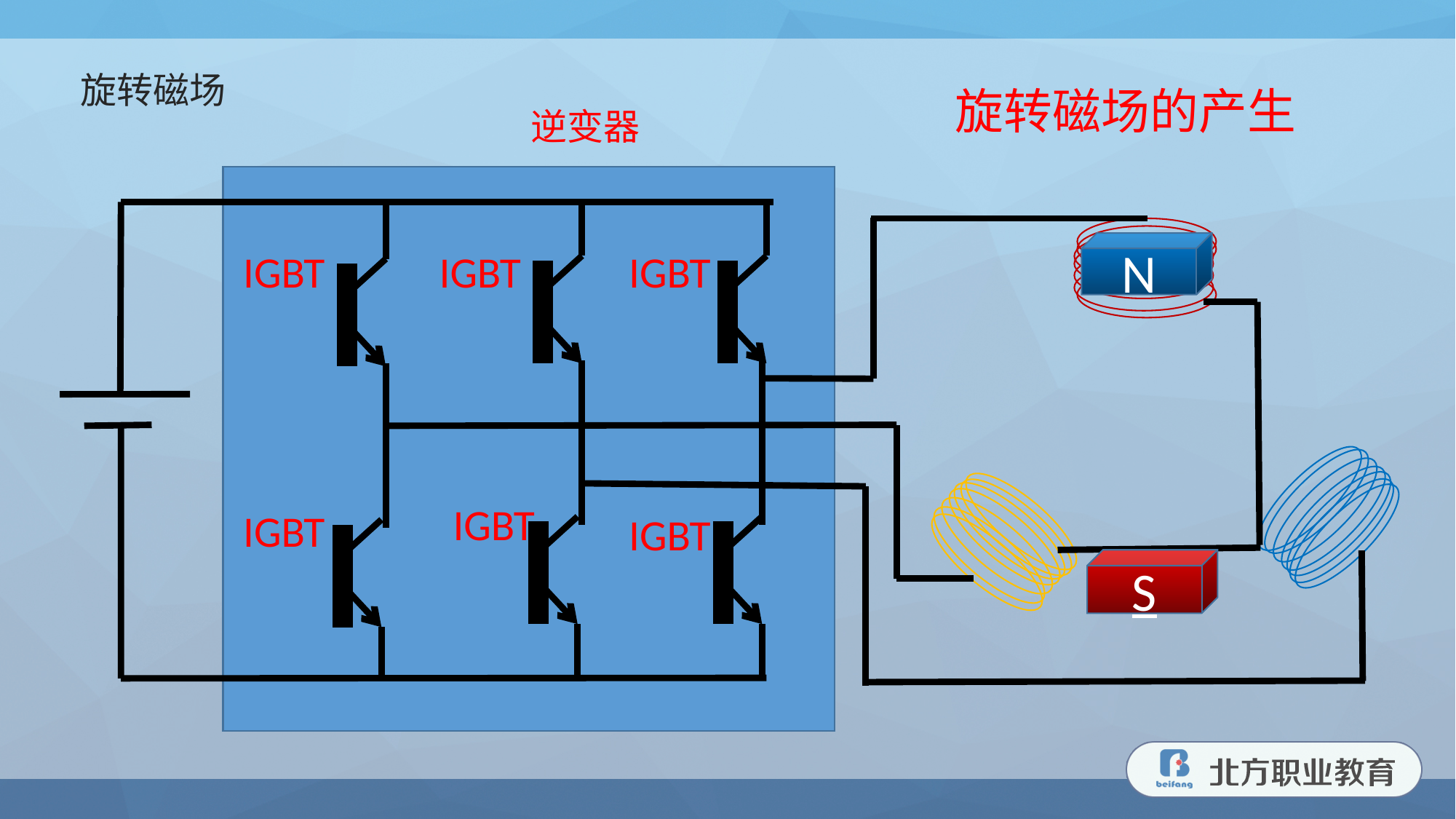

旋转磁场
旋转磁场的产生
逆变器

N
S
IGBT
IGBT
IGBT

IGBT
IGBT
IGBT